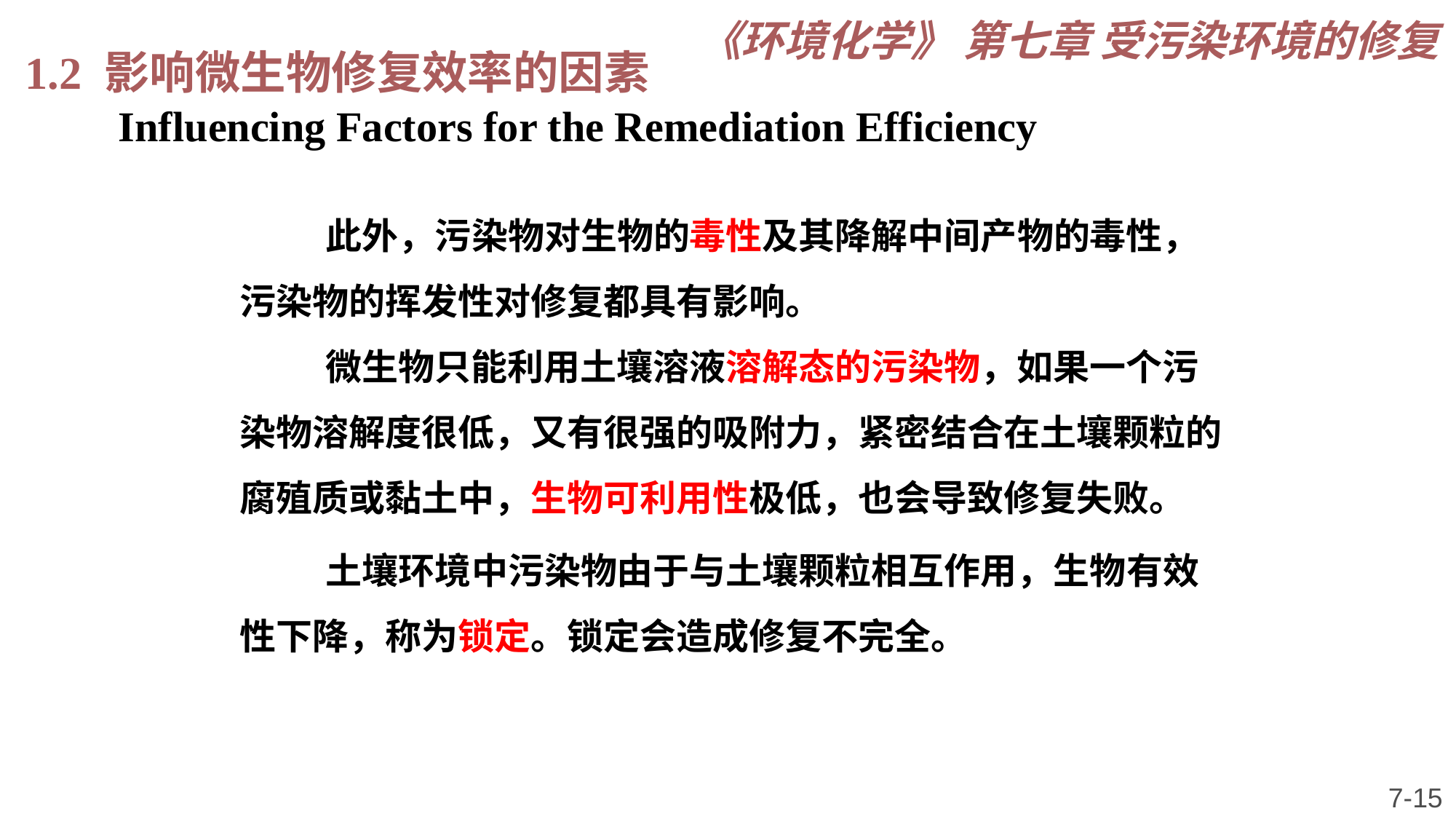

《环境化学》 第七章 受污染环境的修复
1.2 影响微生物修复效率的因素
Influencing Factors for the Remediation Efficiency
此外，污染物对生物的毒性及其降解中间产物的毒性，污染物的挥发性对修复都具有影响。
微生物只能利用土壤溶液溶解态的污染物，如果一个污染物溶解度很低，又有很强的吸附力，紧密结合在土壤颗粒的腐殖质或黏土中，生物可利用性极低，也会导致修复失败。
土壤环境中污染物由于与土壤颗粒相互作用，生物有效性下降，称为锁定。锁定会造成修复不完全。
7-15